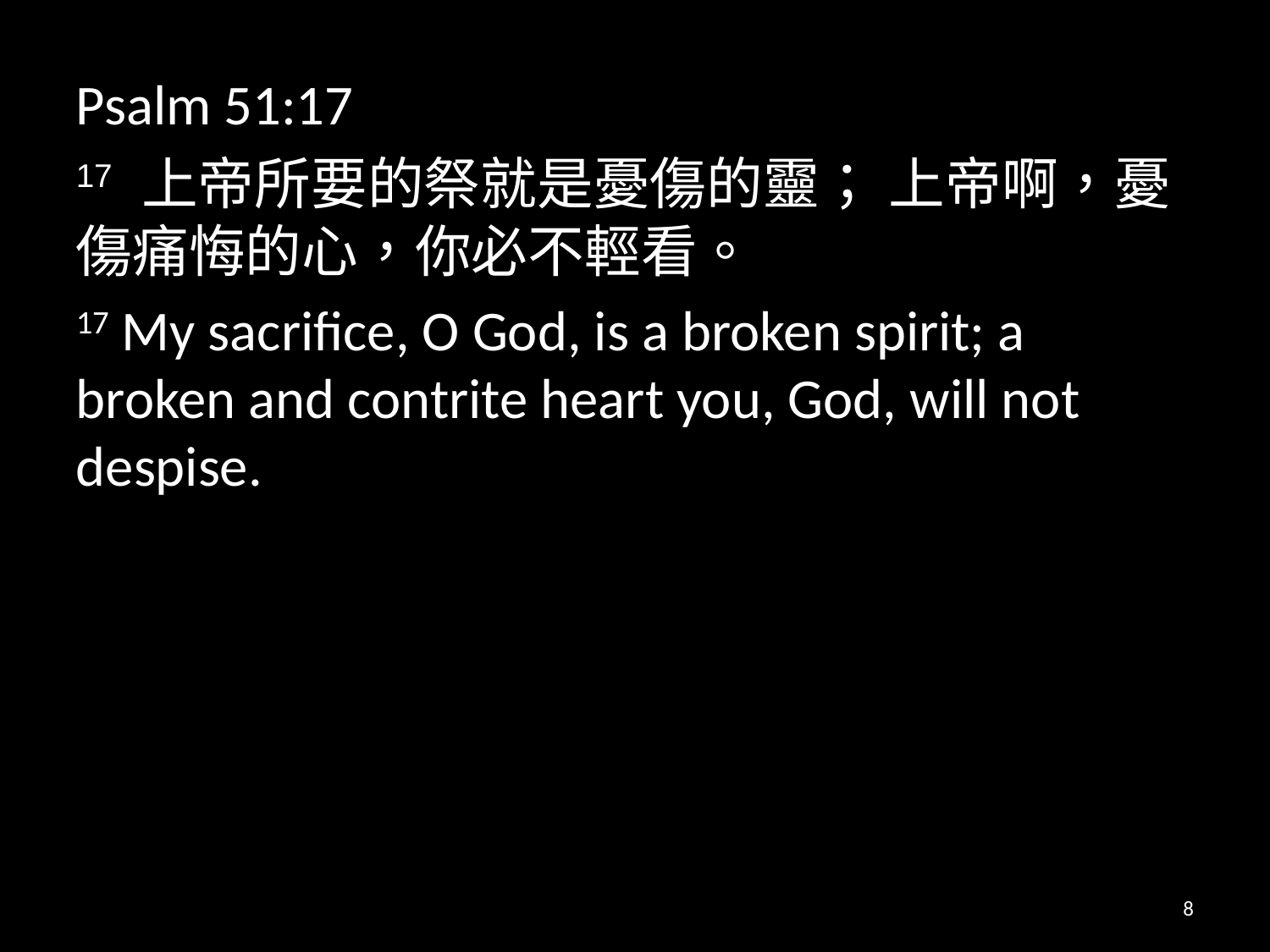

Psalm 51:17
17 上帝所要的祭就是憂傷的靈； 上帝啊，憂傷痛悔的心，你必不輕看。
17 My sacrifice, O God, is a broken spirit; a broken and contrite heart you, God, will not despise.

8